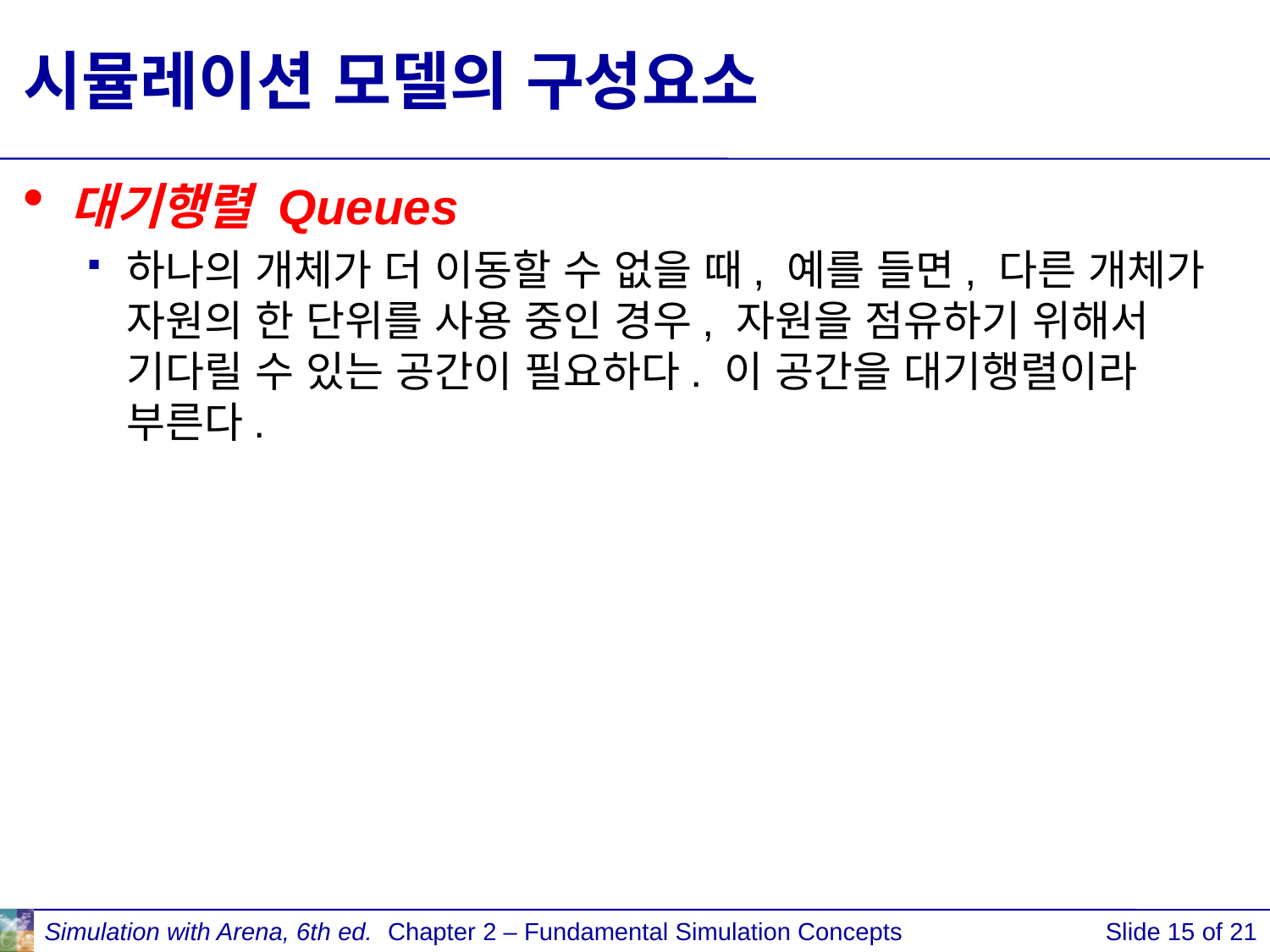

# 시뮬레이션 모델의 구성요소
대기행렬 Queues
하나의 개체가 더 이동할 수 없을 때, 예를 들면, 다른 개체가 자원의 한 단위를 사용 중인 경우, 자원을 점유하기 위해서 기다릴 수 있는 공간이 필요하다. 이 공간을 대기행렬이라 부른다.
Simulation with Arena, 6th ed.
Chapter 2 – Fundamental Simulation Concepts
Slide 15 of 21